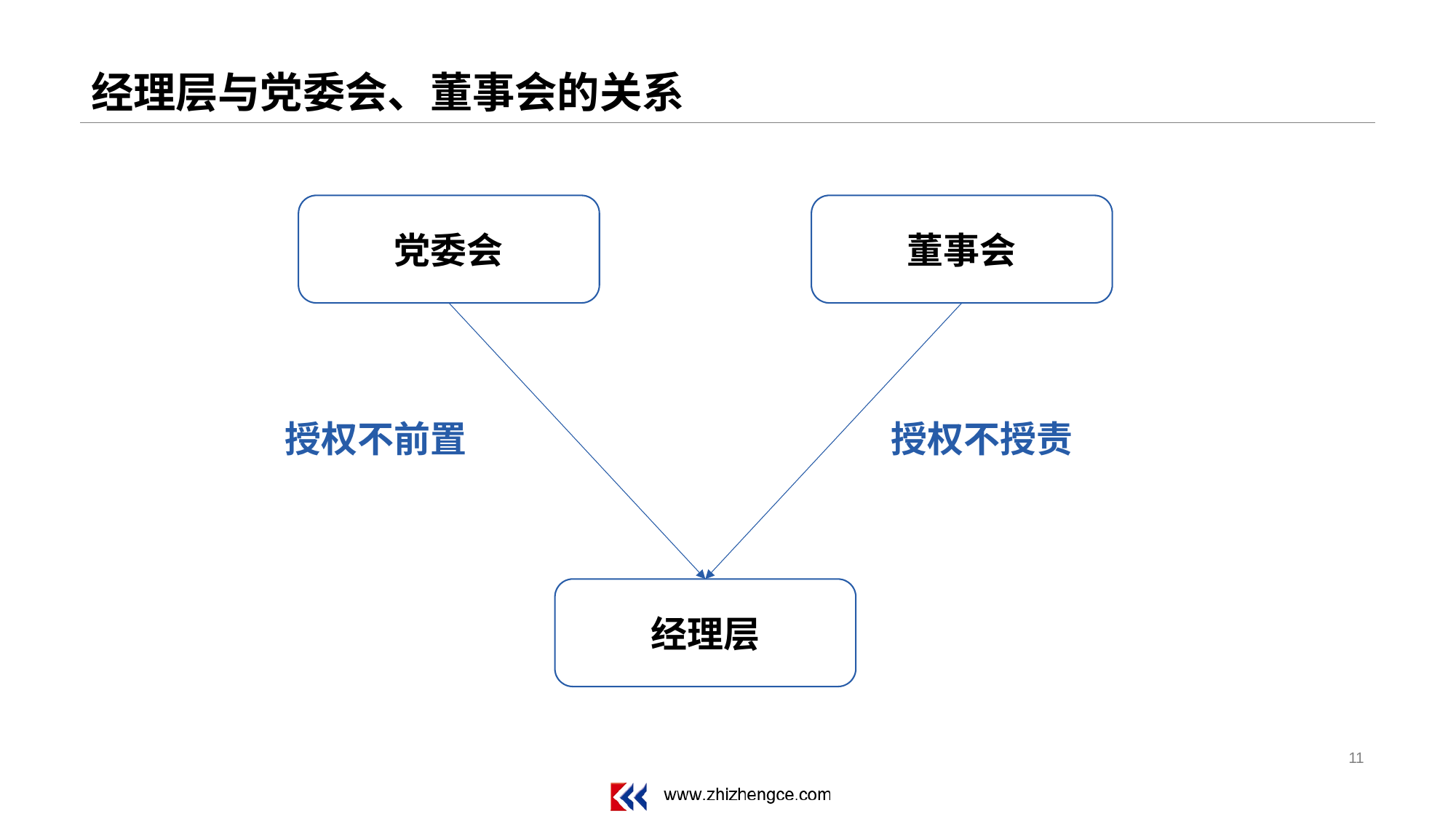

# 经理层与党委会、董事会的关系
党委会
董事会
授权不前置
授权不授责
经理层
11